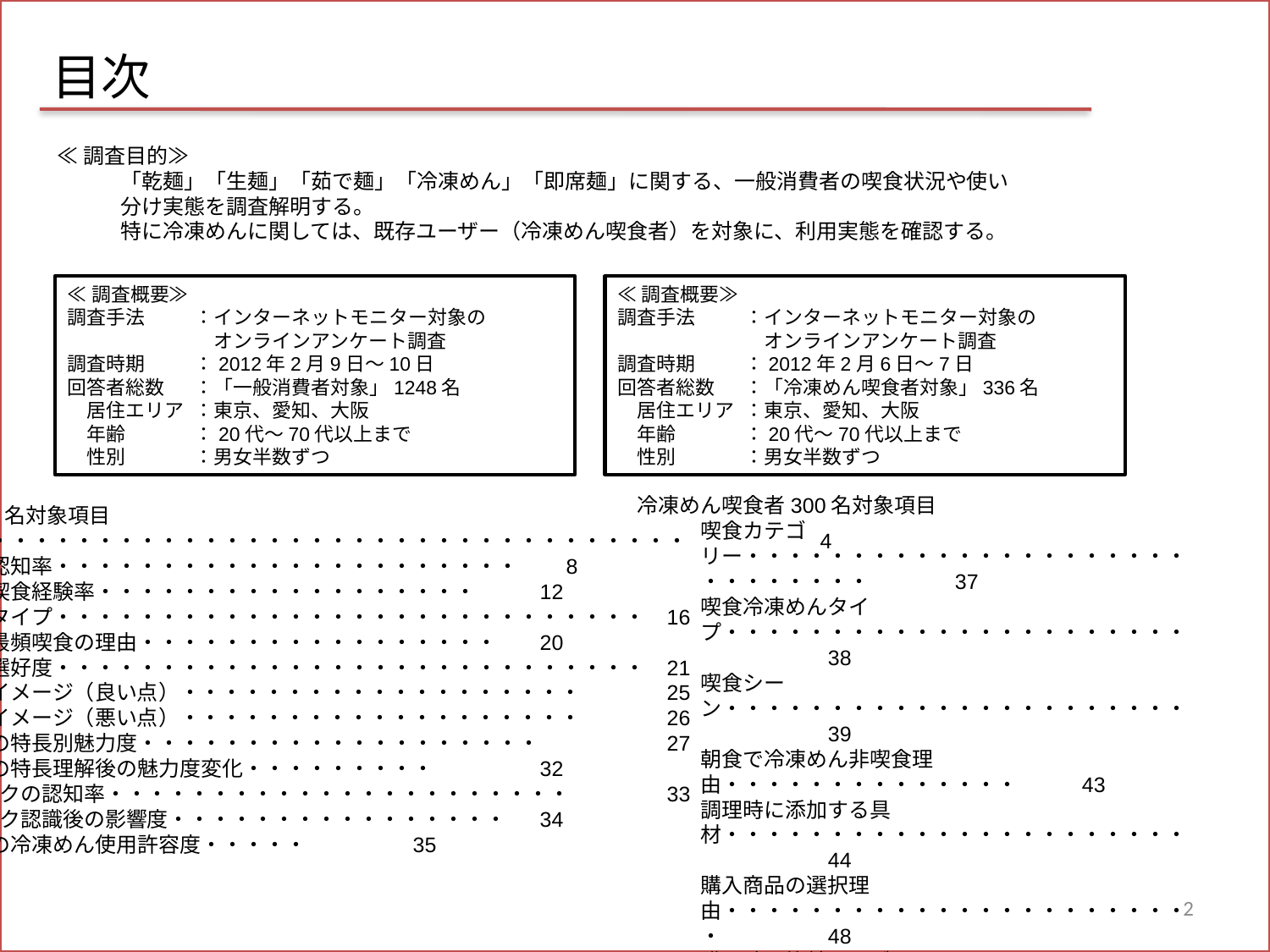

目次
≪調査目的≫
「乾麺」「生麺」「茹で麺」「冷凍めん」「即席麺」に関する、一般消費者の喫食状況や使い分け実態を調査解明する。
特に冷凍めんに関しては、既存ユーザー（冷凍めん喫食者）を対象に、利用実態を確認する。
≪調査概要≫
調査手法	：インターネットモニター対象の
	　オンラインアンケート調査
調査時期	：2012年2月9日～10日
回答者総数	：「一般消費者対象」1248名
　居住エリア	：東京、愛知、大阪
　年齢	：20代～70代以上まで
　性別	：男女半数ずつ
≪調査概要≫
調査手法	：インターネットモニター対象の
	　オンラインアンケート調査
調査時期	：2012年2月6日～7日
回答者総数	：「冷凍めん喫食者対象」336名
　居住エリア	：東京、愛知、大阪
　年齢	：20代～70代以上まで
　性別	：男女半数ずつ
冷凍めん喫食者300名対象項目
喫食カテゴリー・・・・・・・・・・・・・・・・・・・・・・・・・・・・・	37
喫食冷凍めんタイプ・・・・・・・・・・・・・・・・・・・・・・	38
喫食シーン・・・・・・・・・・・・・・・・・・・・・・	39
朝食で冷凍めん非喫食理由・・・・・・・・・・・・・・	43
調理時に添加する具材・・・・・・・・・・・・・・・・・・・・・・	44
購入商品の選択理由・・・・・・・・・・・・・・・・・・・・・・・	48
購入時の比較カテゴリー・・・・・・・・・・・・・・・・・・・・・	49
一食当たりのボリューム感・・・・・・・・・・・・・・・・・・・・	50
「RMK」マークの認知率・・・・・・・・・・・・・・・・・・・・・・	51
（見たことがある人）「RMK」マークの影響度・・・・・・・	52
「RMK」マーク認識による影響度・・・・・・・・・・・・・・・・	53
飲食店での冷凍めん使用についての許容度・・・・・・	54
最近の食意識変化について・・・・・・・・・・・・・・・・・・・・・・・・・	56

総評・・・・・・・・・・・・・・・・・・・・・・・・・・・・・・・・・・・・・・・・・・・・65
一般消費者1200名対象項目
喫食頻度・・・・・・・・・・・・・・・・・・・・・・・・・・・・・・・・・	　4
タイプ別認知率・・・・・・・・・・・・・・・・・・・・・・	　8
タイプ別喫食経験率・・・・・・・・・・・・・・・・・・	12
最頻喫食タイプ・・・・・・・・・・・・・・・・・・・・・・・・・・・・	16
冷凍めん最頻喫食の理由・・・・・・・・・・・・・・・・・	20
タイプ別選好度・・・・・・・・・・・・・・・・・・・・・・・・・・・・	21
冷凍めんイメージ（良い点）・・・・・・・・・・・・・・・・・・・	25
冷凍めんイメージ（悪い点）・・・・・・・・・・・・・・・・・・・	26
冷凍めんの特長別魅力度・・・・・・・・・・・・・・・・・・・	27
冷凍めんの特長理解後の魅力度変化・・・・・・・・・	32
RMKマークの認知率・・・・・・・・・・・・・・・・・・・・・・	33
RMKマーク認識後の影響度・・・・・・・・・・・・・・・・	34
飲食店での冷凍めん使用許容度・・・・・	35
2